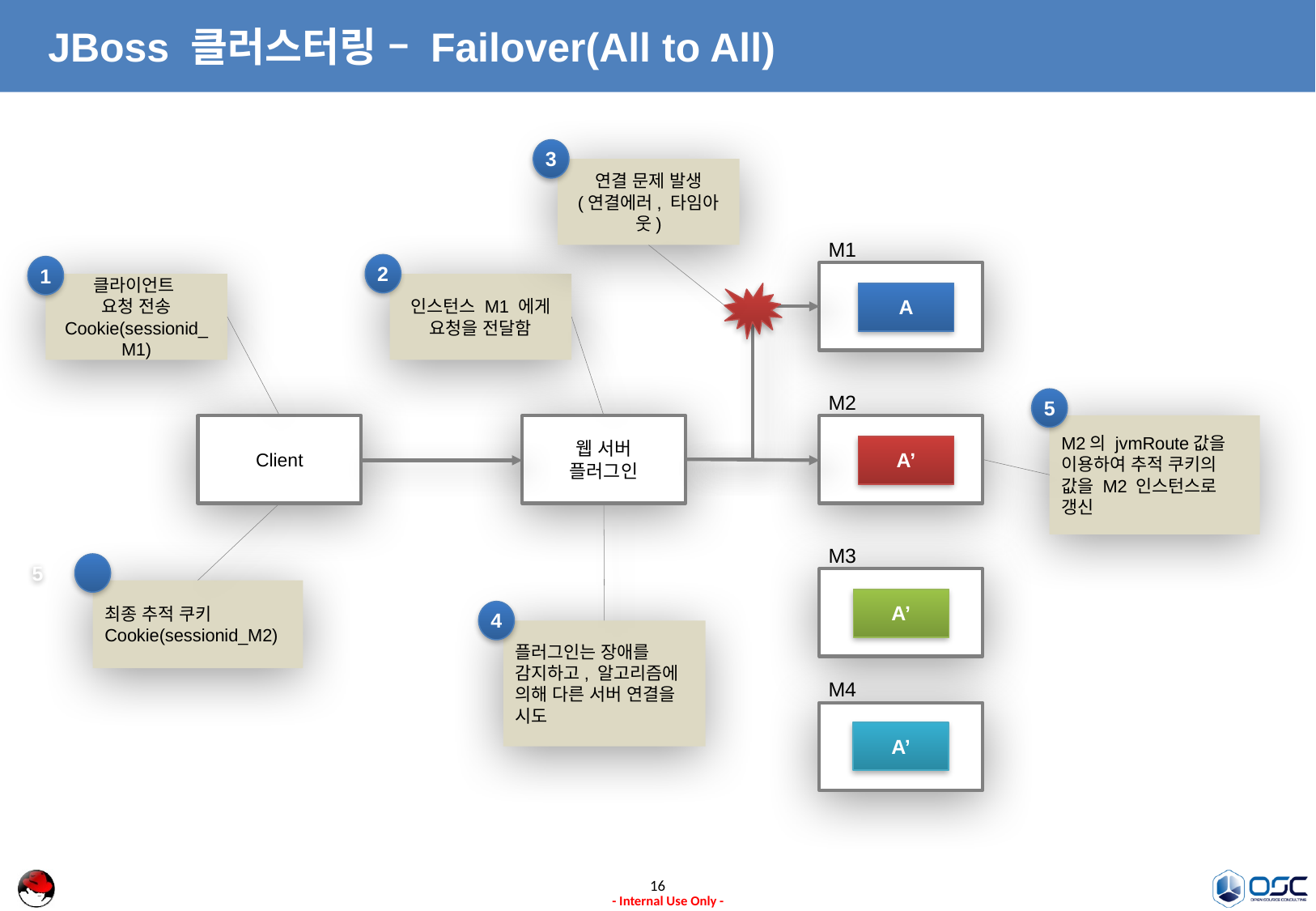

# JBoss 클러스터링 – Failover(All to All)
3
연결 문제 발생
(연결에러, 타임아웃)
M1

2
1
클라이언트
요청 전송
Cookie(sessionid_M1)
인스턴스 M1 에게
요청을 전달함

A
M2

5
M2의 jvmRoute값을 이용하여 추적 쿠키의 값을 M2 인스턴스로 갱신
Client
웹 서버
플러그인
A’

M3

5
최종 추적 쿠키
Cookie(sessionid_M2)
A’
4
플러그인는 장애를 감지하고, 알고리즘에 의해 다른 서버 연결을 시도
M4

A’